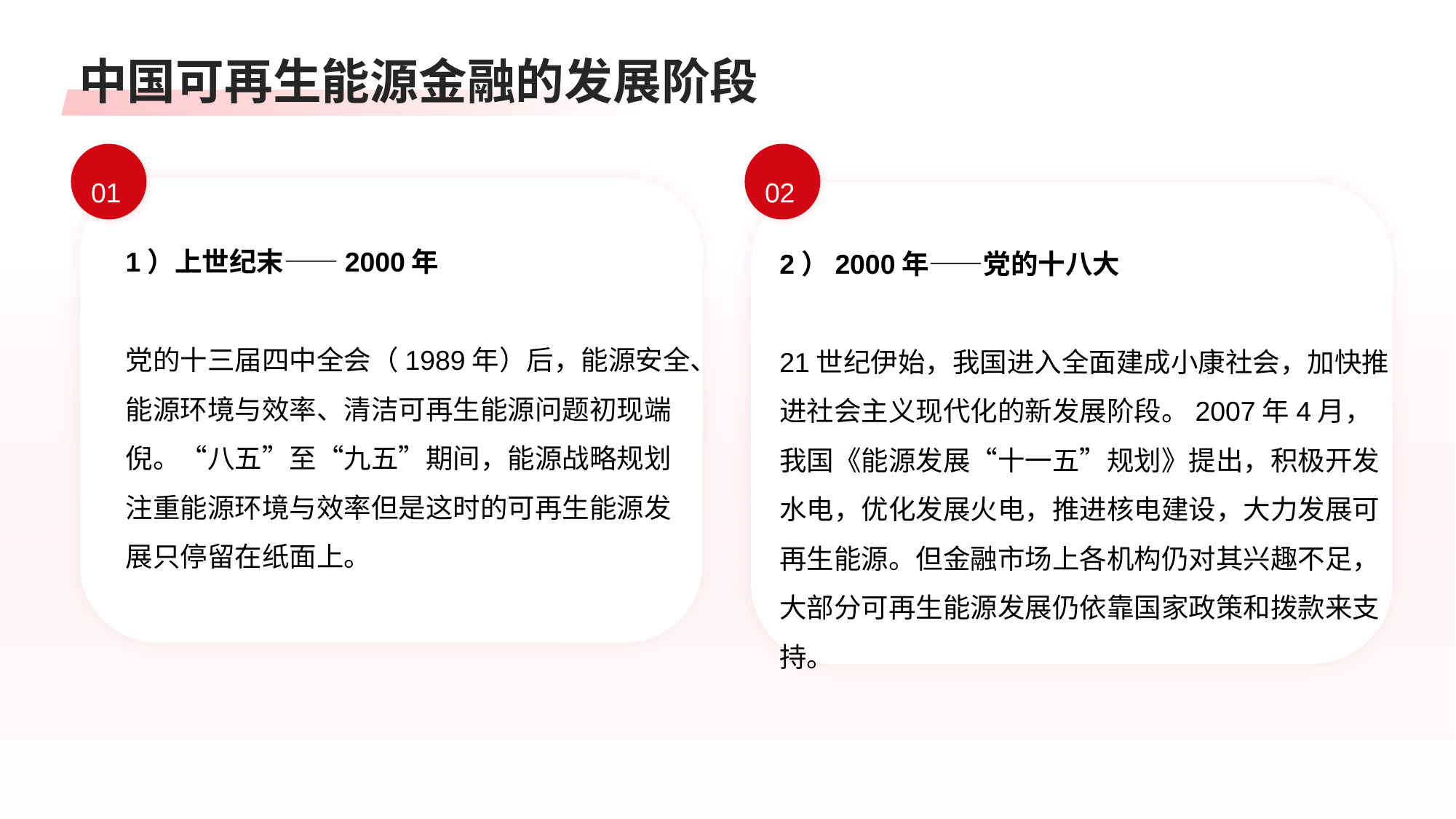

中国可再生能源金融的发展阶段

01
02

1）上世纪末——2000年

党的十三届四中全会（1989年）后，能源安全、能源环境与效率、清洁可再生能源问题初现端倪。“八五”至“九五”期间，能源战略规划注重能源环境与效率但是这时的可再生能源发展只停留在纸面上。
2）2000年——党的十八大

21世纪伊始，我国进入全面建成小康社会，加快推进社会主义现代化的新发展阶段。2007年4月，我国《能源发展“十一五”规划》提出，积极开发水电，优化发展火电，推进核电建设，大力发展可再生能源。但金融市场上各机构仍对其兴趣不足，大部分可再生能源发展仍依靠国家政策和拨款来支持。